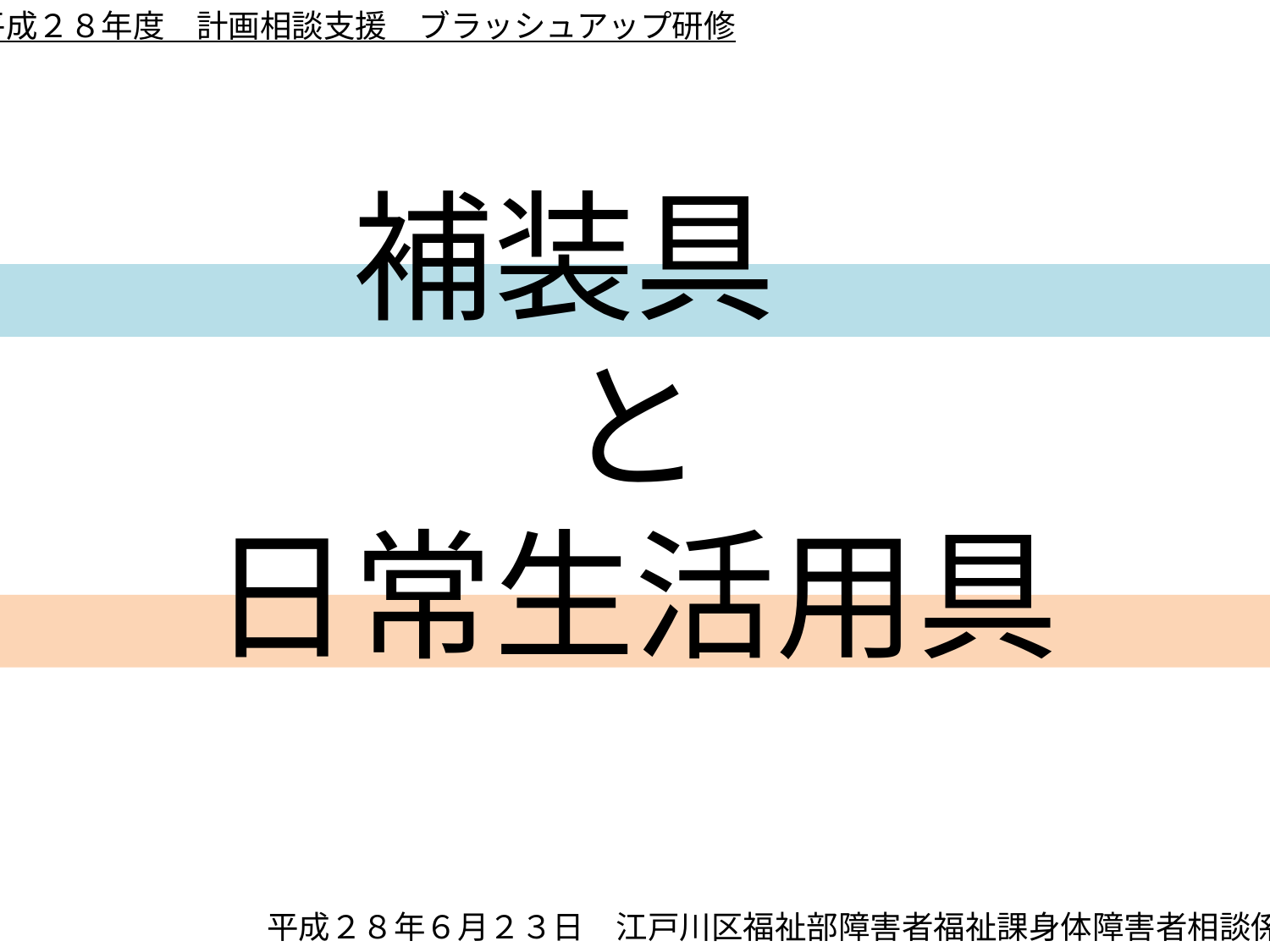

平成２８年度　計画相談支援　ブラッシュアップ研修
# 補装具　 と 日常生活用具

平成２８年６月２３日　江戸川区福祉部障害者福祉課身体障害者相談係